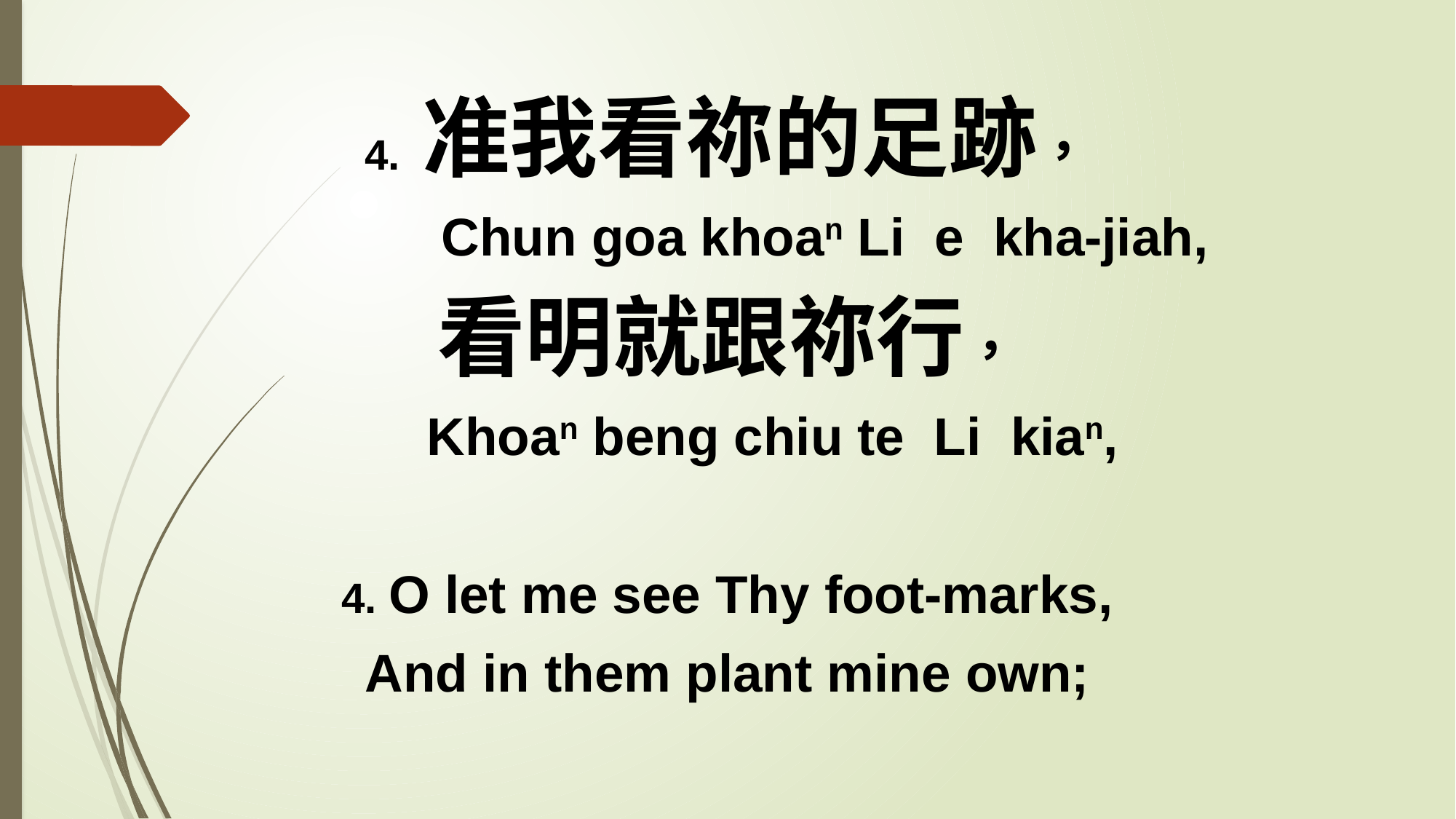

4. 准我看祢的足跡，
                  Chun goa khoan Li  e  kha-jiah,
看明就跟祢行，
                 Khoan beng chiu te  Li  kian,

4. O let me see Thy foot-marks,
And in them plant mine own;